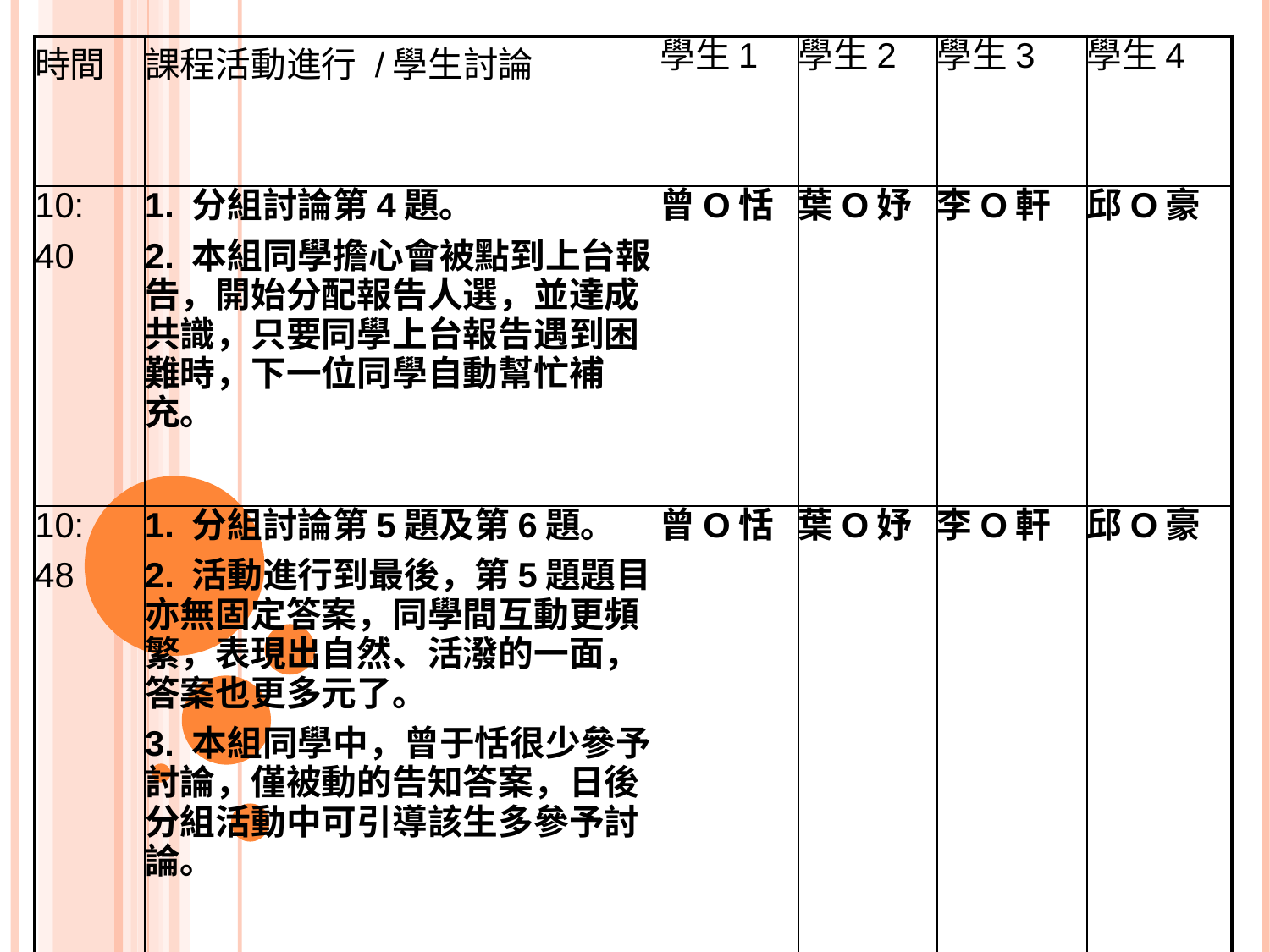

| 時間 | 課程活動進行 /學生討論 | 學生1 | 學生2 | 學生3 | 學生4 |
| --- | --- | --- | --- | --- | --- |
| 10: 40 | 1. 分組討論第4題。 2. 本組同學擔心會被點到上台報告，開始分配報告人選，並達成共識，只要同學上台報告遇到困難時，下一位同學自動幫忙補充。 | 曾Ο恬 | 葉Ο妤 | 李Ο軒 | 邱Ο豪 |
| 10: 48 | 1. 分組討論第5題及第6題。 2. 活動進行到最後，第5題題目亦無固定答案，同學間互動更頻繁，表現出自然、活潑的一面，答案也更多元了。 3. 本組同學中，曾于恬很少參予討論，僅被動的告知答案，日後分組活動中可引導該生多參予討論。 | 曾Ο恬 | 葉Ο妤 | 李Ο軒 | 邱Ο豪 |